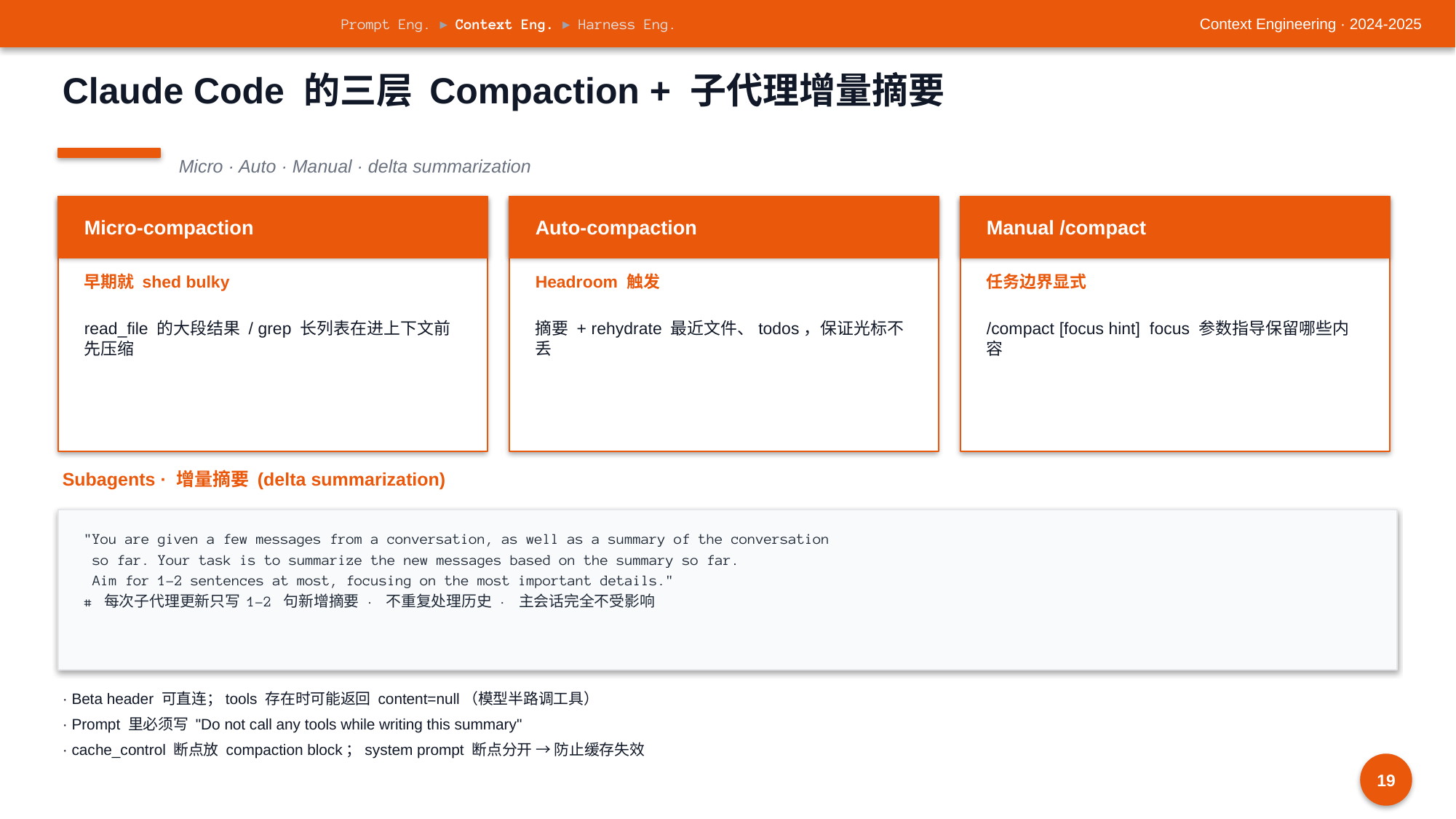

Prompt Eng.  ▸  Context Eng.  ▸  Harness Eng.
Context Engineering · 2024-2025
Claude Code 的三层 Compaction + 子代理增量摘要
Micro · Auto · Manual · delta summarization

Micro-compaction

Auto-compaction

Manual /compact
早期就 shed bulky
Headroom 触发
任务边界显式
read_file 的大段结果 / grep 长列表在进上下文前先压缩
摘要 + rehydrate 最近文件、todos，保证光标不丢
/compact [focus hint]  focus 参数指导保留哪些内容
Subagents · 增量摘要 (delta summarization)

"You are given a few messages from a conversation, as well as a summary of the conversation
 so far. Your task is to summarize the new messages based on the summary so far.
 Aim for 1-2 sentences at most, focusing on the most important details."
# 每次子代理更新只写 1-2 句新增摘要 · 不重复处理历史 · 主会话完全不受影响
· Beta header 可直连；tools 存在时可能返回 content=null（模型半路调工具）
· Prompt 里必须写 "Do not call any tools while writing this summary"
· cache_control 断点放 compaction block；system prompt 断点分开 → 防止缓存失效

19